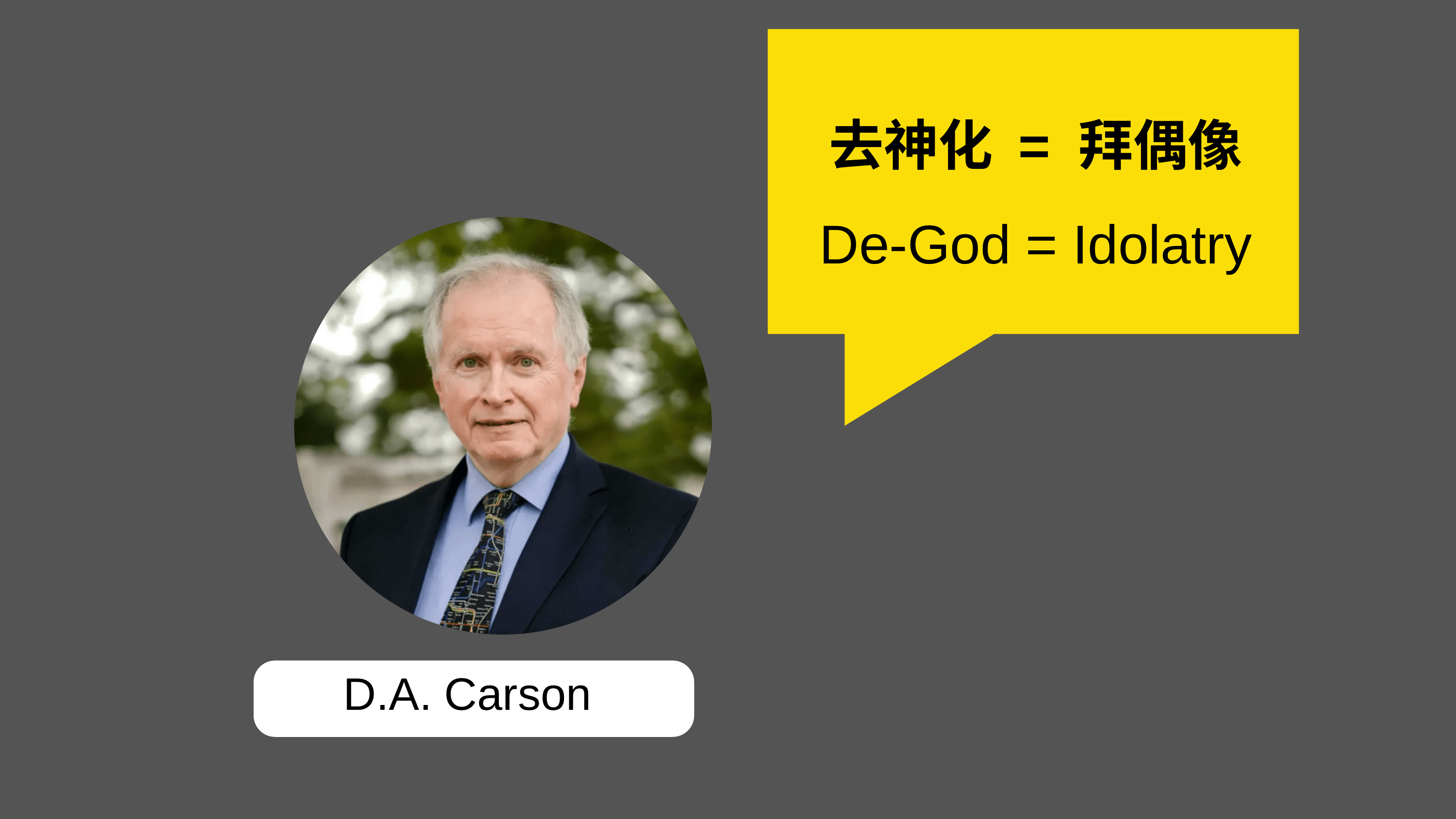

去神化 = 拜偶像
De-God = Idolatry

D.A. Carson